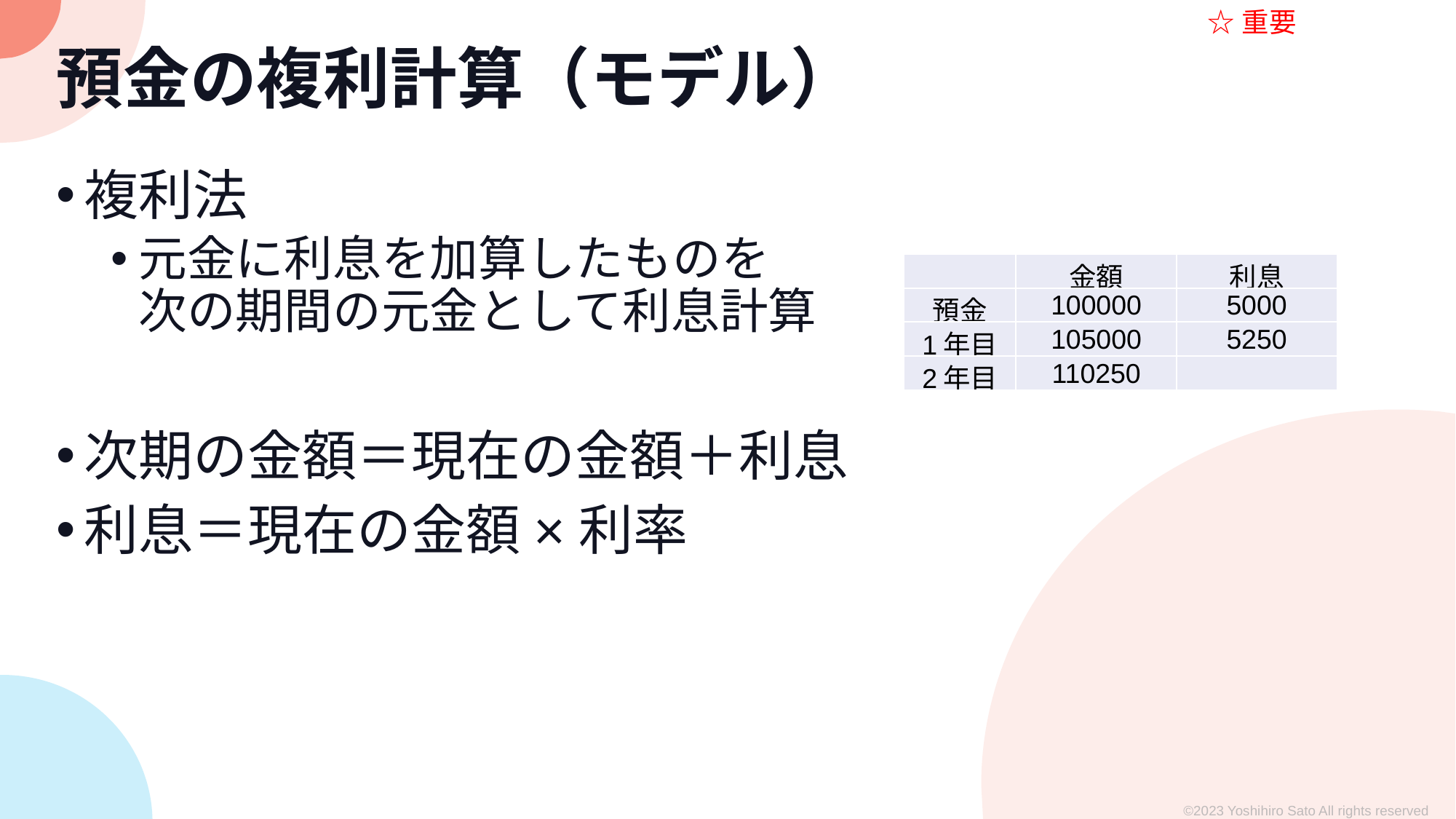

☆重要
# 預金の複利計算（モデル）
複利法
元金に利息を加算したものを
次の期間の元金として利息計算

次期の金額＝現在の金額＋利息
利息＝現在の金額×利率

|  | 金額 | 利息 |
| --- | --- | --- |
| 預金 | 100000 | 5000 |
| 1年目 | 105000 | 5250 |
| 2年目 | 110250 |  |